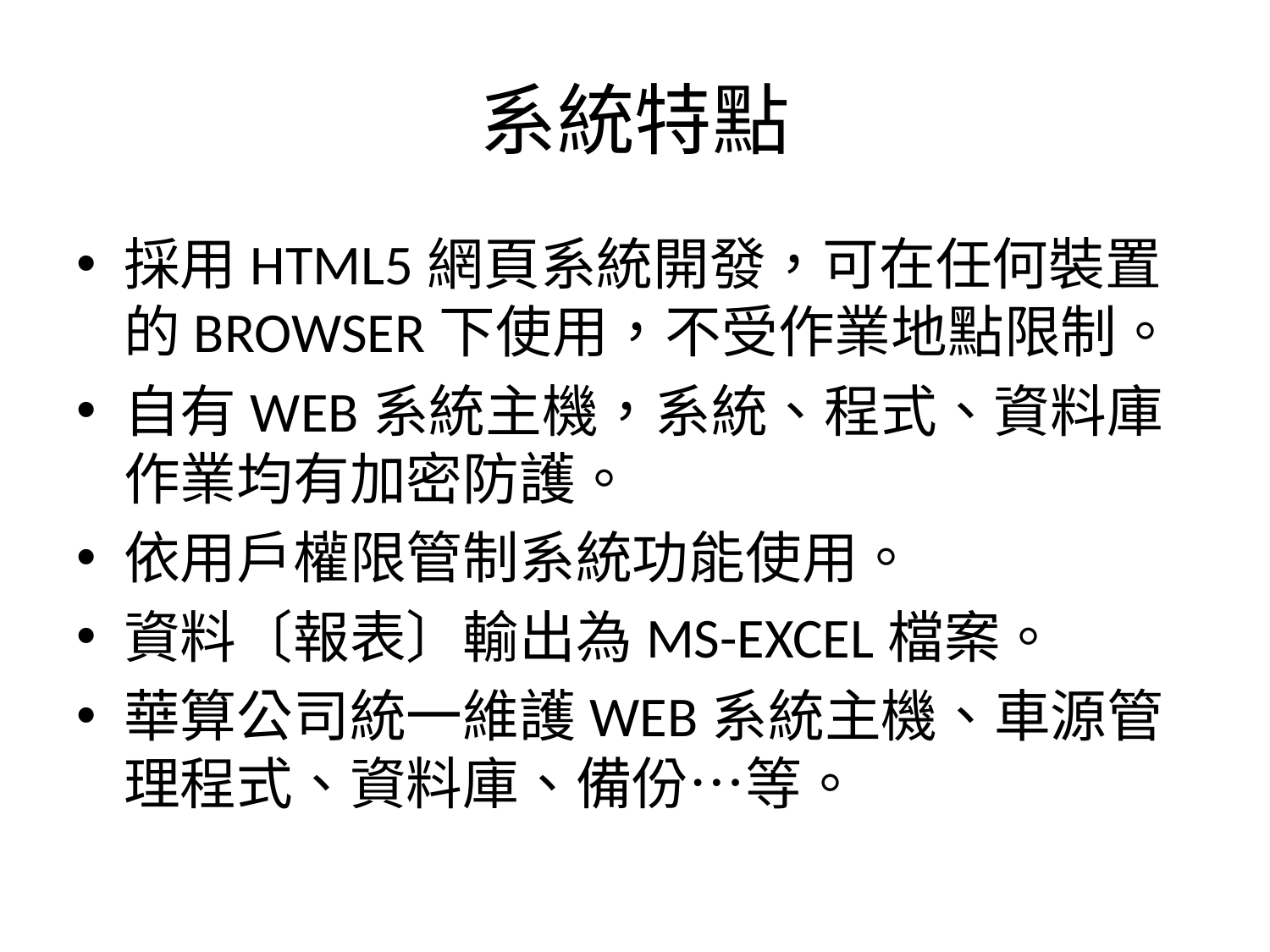

# 系統特點
採用HTML5網頁系統開發，可在任何裝置的BROWSER下使用，不受作業地點限制。
自有WEB系統主機，系統、程式、資料庫作業均有加密防護。
依用戶權限管制系統功能使用。
資料〔報表〕輸出為MS-EXCEL檔案。
華算公司統一維護WEB系統主機、車源管理程式、資料庫、備份…等。